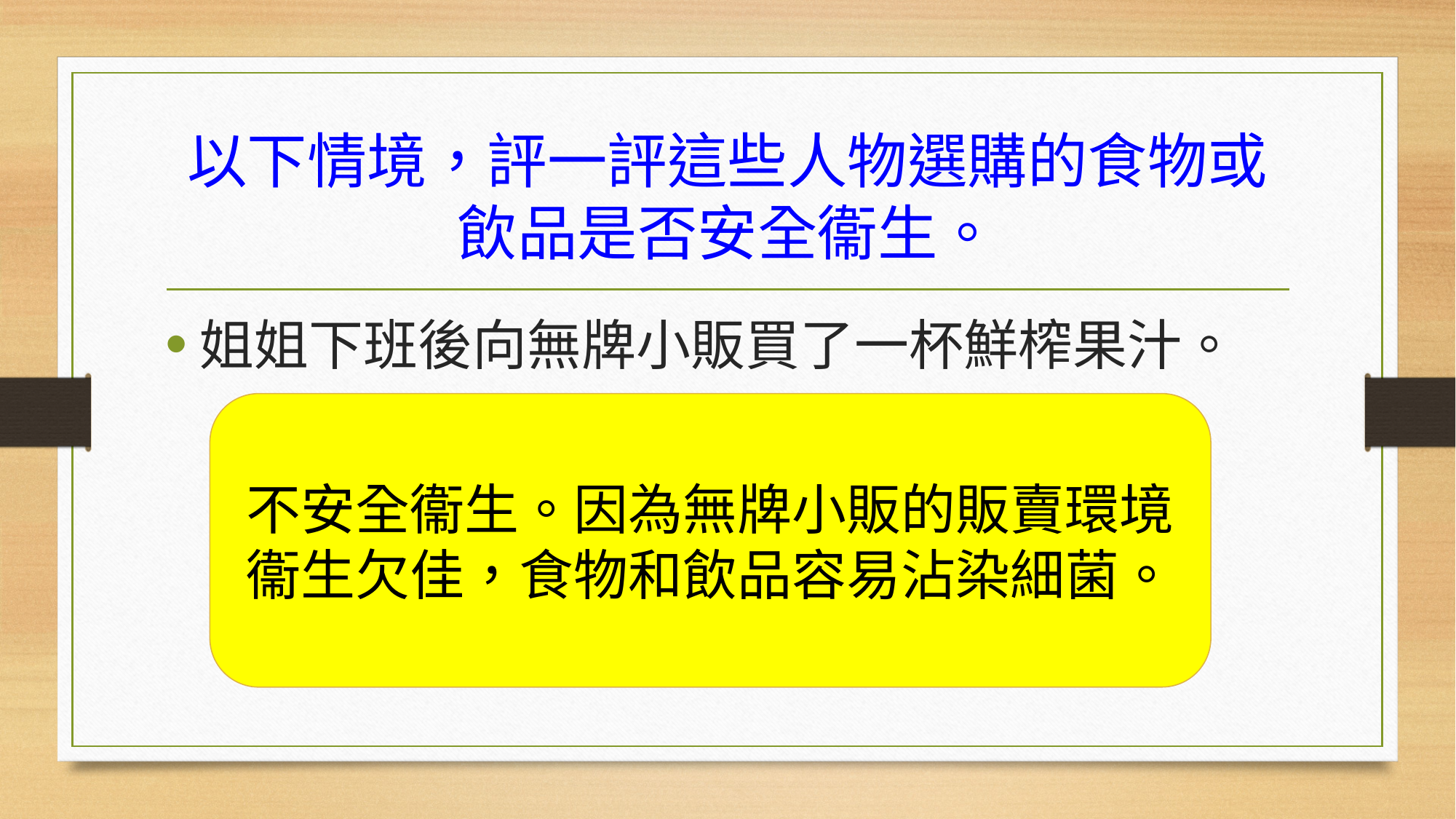

# 以下情境，評一評這些人物選購的食物或飲品是否安全衞生。
姐姐下班後向無牌小販買了一杯鮮榨果汁。
不安全衞生。因為無牌小販的販賣環境衞生欠佳，食物和飲品容易沾染細菌。